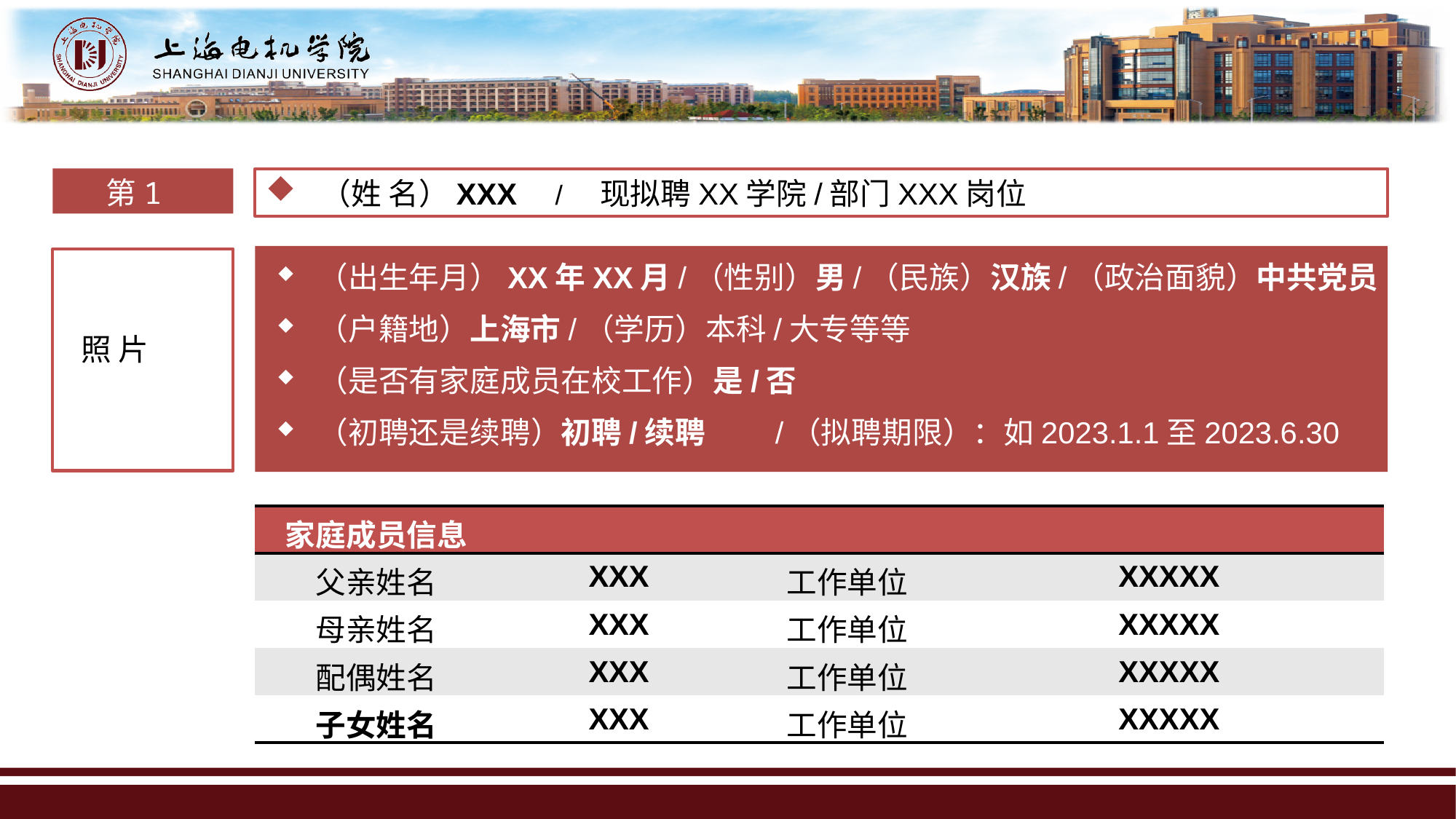

第1位
 （姓 名）XXX     /    现拟聘XX学院/部门XXX岗位

照 片

（出生年月）XX年XX月/（性别）男/（民族）汉族/（政治面貌）中共党员
（户籍地）上海市/（学历）本科/大专等等
（是否有家庭成员在校工作）是/否
（初聘还是续聘）初聘/续聘         /（拟聘期限）：如2023.1.1至2023.6.30
| 家庭成员信息 |  |  |  |
| --- | --- | --- | --- |
| 父亲姓名 | XXX | 工作单位 | XXXXX |
| 母亲姓名 | XXX | 工作单位 | XXXXX |
| 配偶姓名 | XXX | 工作单位 | XXXXX |
| 子女姓名 | XXX | 工作单位 | XXXXX |